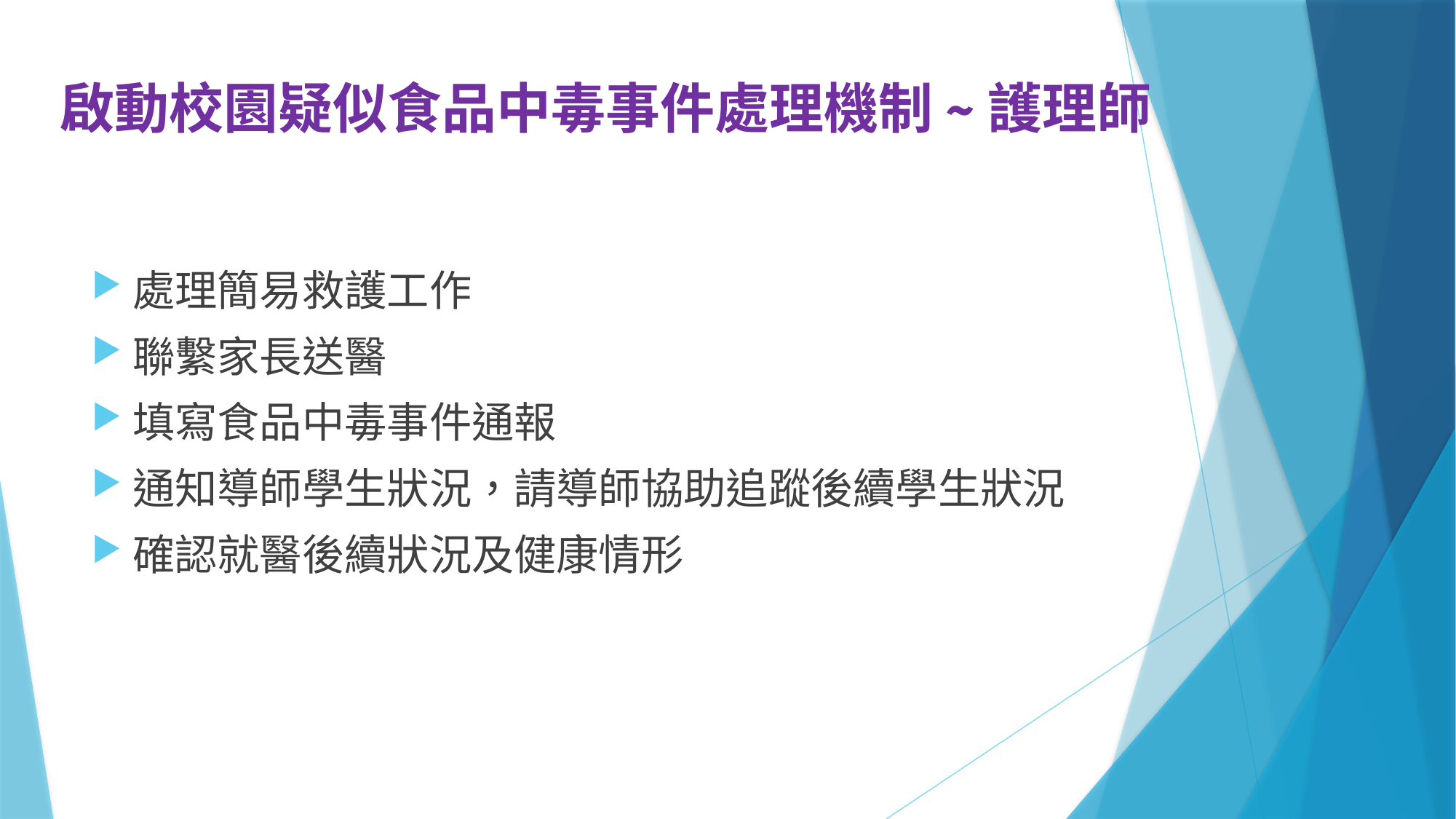

# 啟動校園疑似食品中毒事件處理機制~護理師
處理簡易救護工作
聯繫家長送醫
填寫食品中毒事件通報
通知導師學生狀況，請導師協助追蹤後續學生狀況
確認就醫後續狀況及健康情形